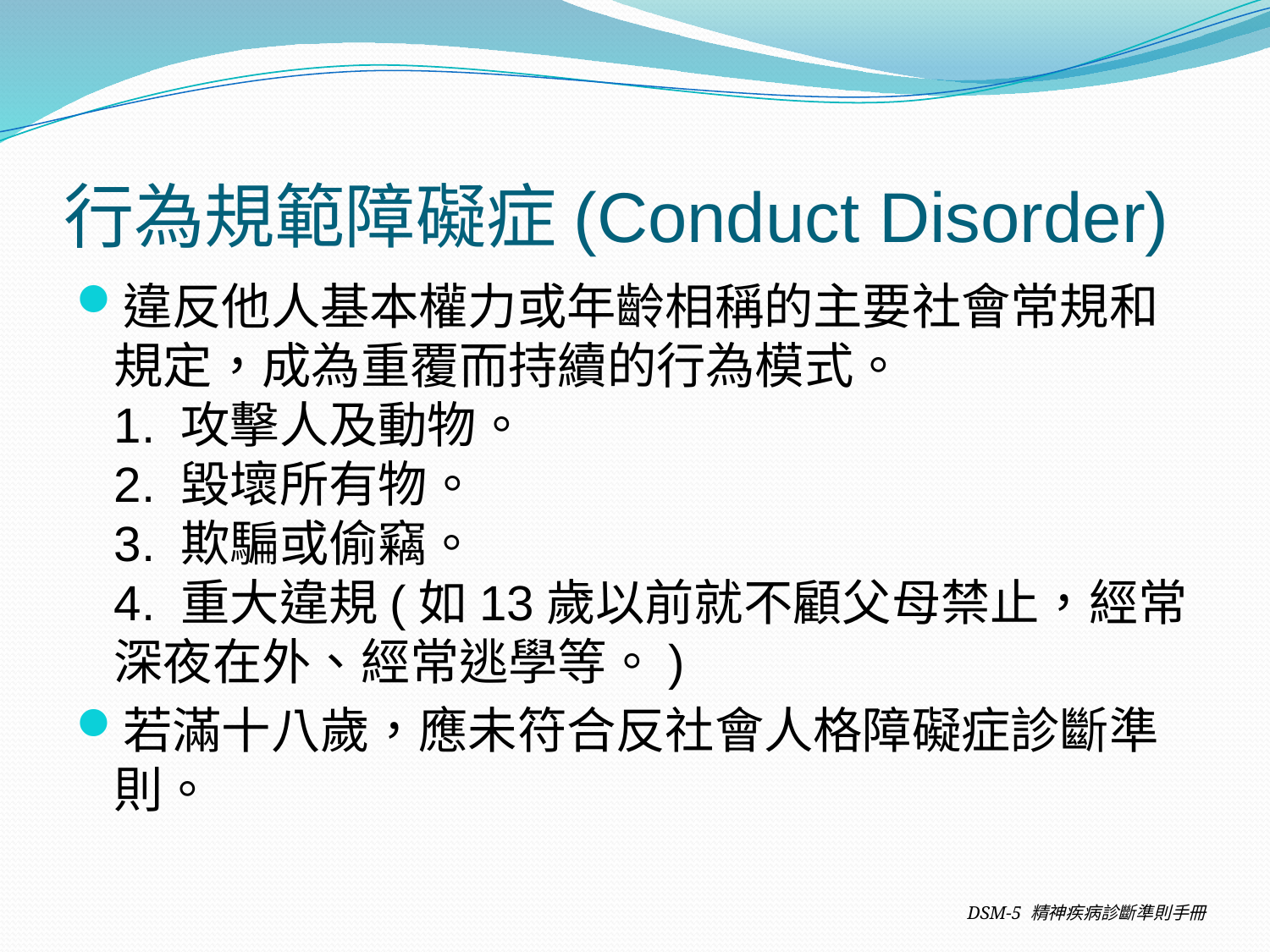

# 行為規範障礙症(Conduct Disorder)
違反他人基本權力或年齡相稱的主要社會常規和規定，成為重覆而持續的行為模式。
1. 攻擊人及動物。
2. 毀壞所有物。
3. 欺騙或偷竊。
4. 重大違規(如13歲以前就不顧父母禁止，經常深夜在外、經常逃學等。)
若滿十八歲，應未符合反社會人格障礙症診斷準則。

DSM-5 精神疾病診斷準則手冊